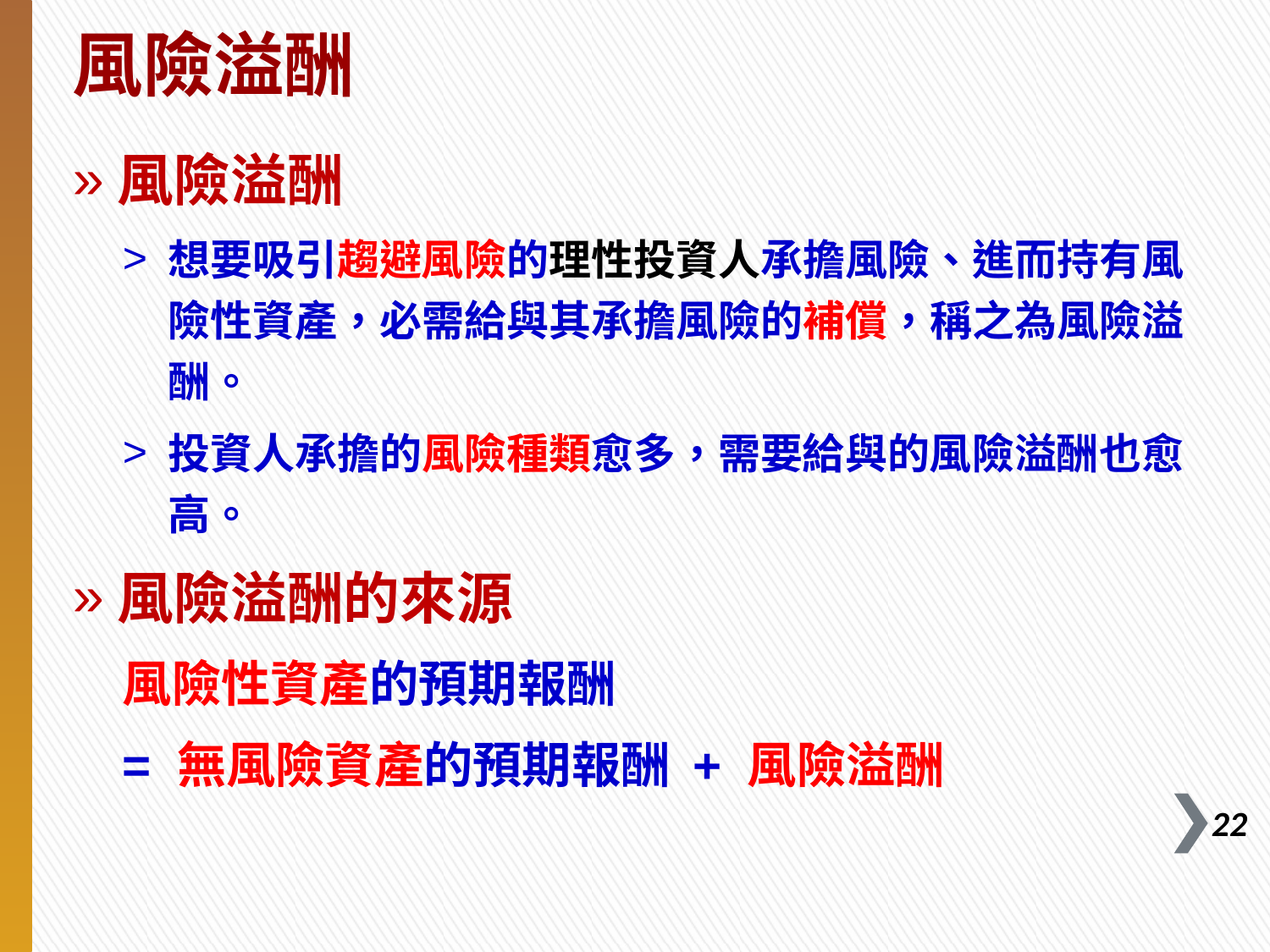

# 風險溢酬
風險溢酬
想要吸引趨避風險的理性投資人承擔風險、進而持有風險性資產，必需給與其承擔風險的補償，稱之為風險溢酬。
投資人承擔的風險種類愈多，需要給與的風險溢酬也愈高。
風險溢酬的來源
風險性資產的預期報酬
= 無風險資產的預期報酬 + 風險溢酬

22